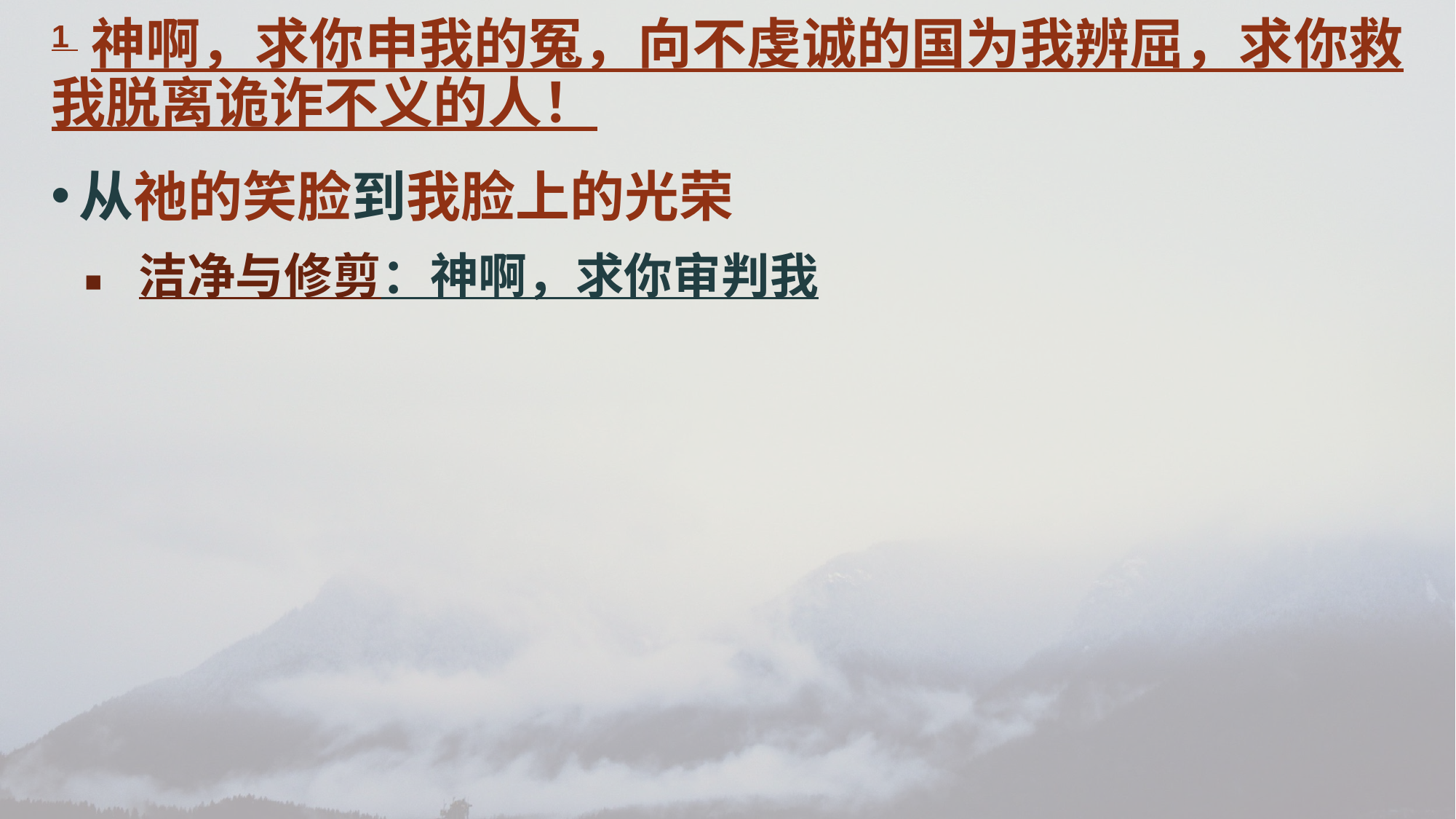

1 神啊，求你申我的冤，向不虔诚的国为我辨屈，求你救我脱离诡诈不义的人！
从祂的笑脸到我脸上的光荣
洁净与修剪：神啊，求你审判我